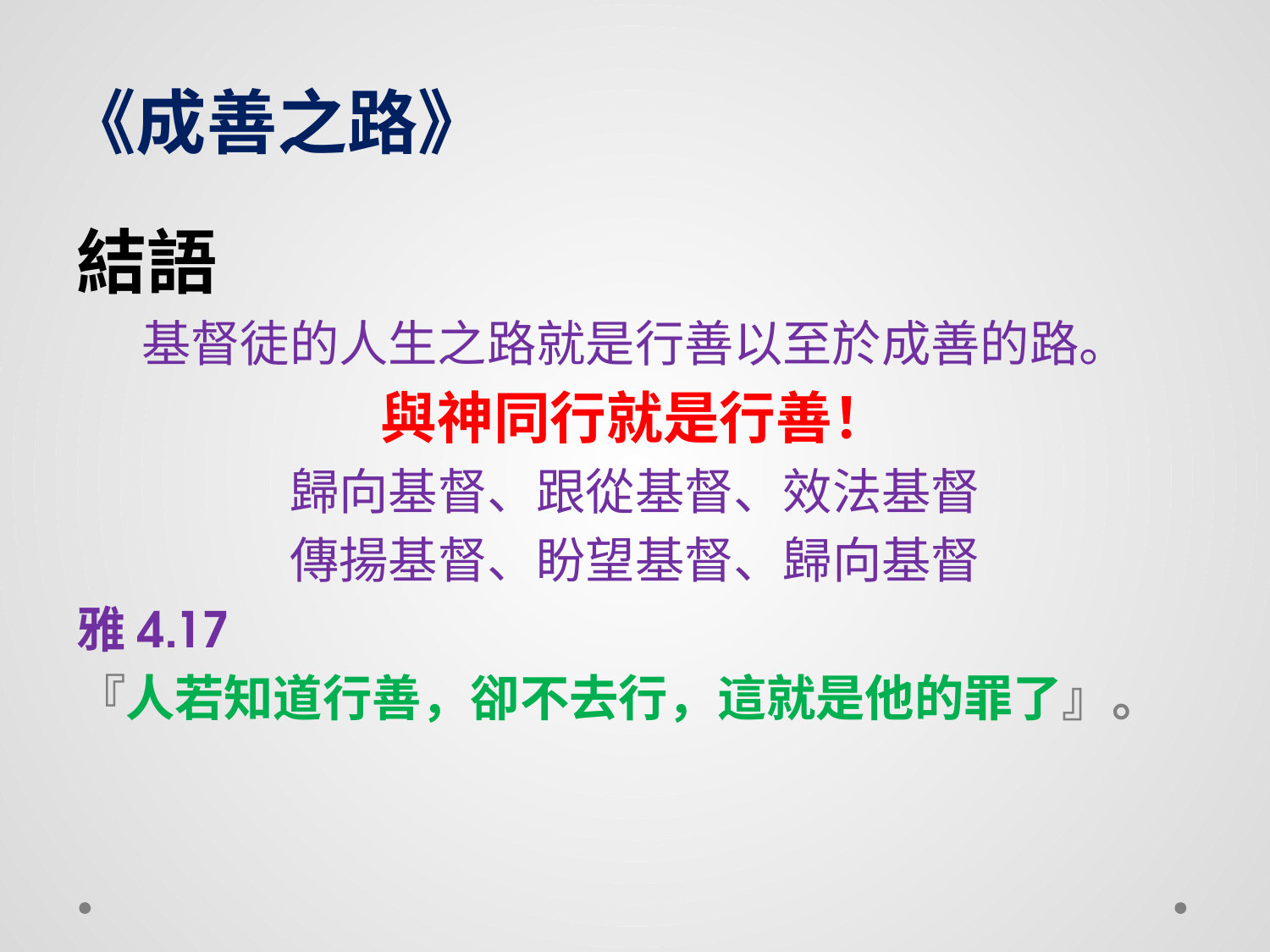

# 《成善之路》
結語
基督徒的人生之路就是行善以至於成善的路。
與神同行就是行善！
歸向基督、跟從基督、效法基督
傳揚基督、盼望基督、歸向基督
雅4.17
『人若知道行善，卻不去行，這就是他的罪了』。